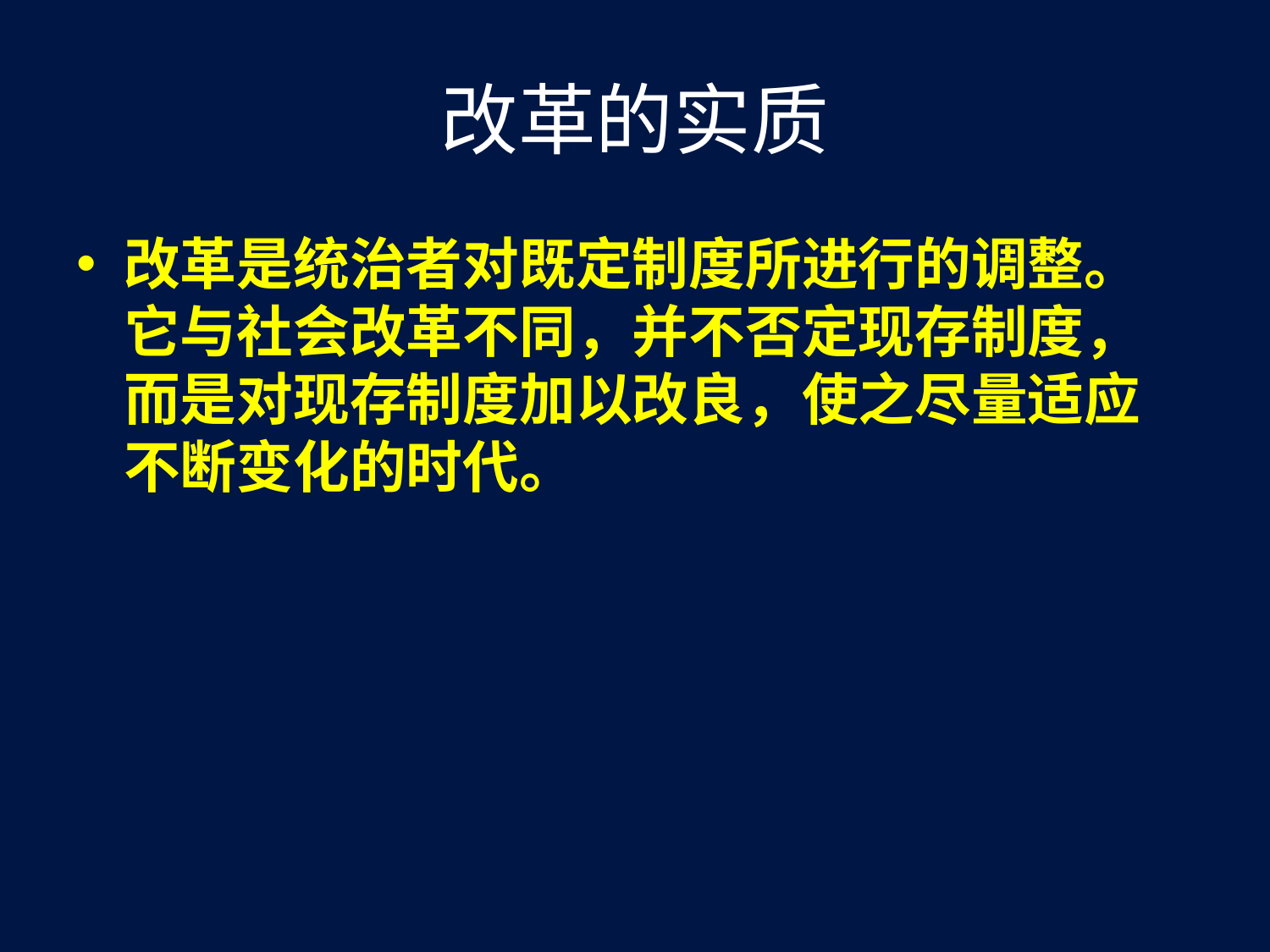

# 改革的实质
改革是统治者对既定制度所进行的调整。它与社会改革不同，并不否定现存制度，而是对现存制度加以改良，使之尽量适应不断变化的时代。